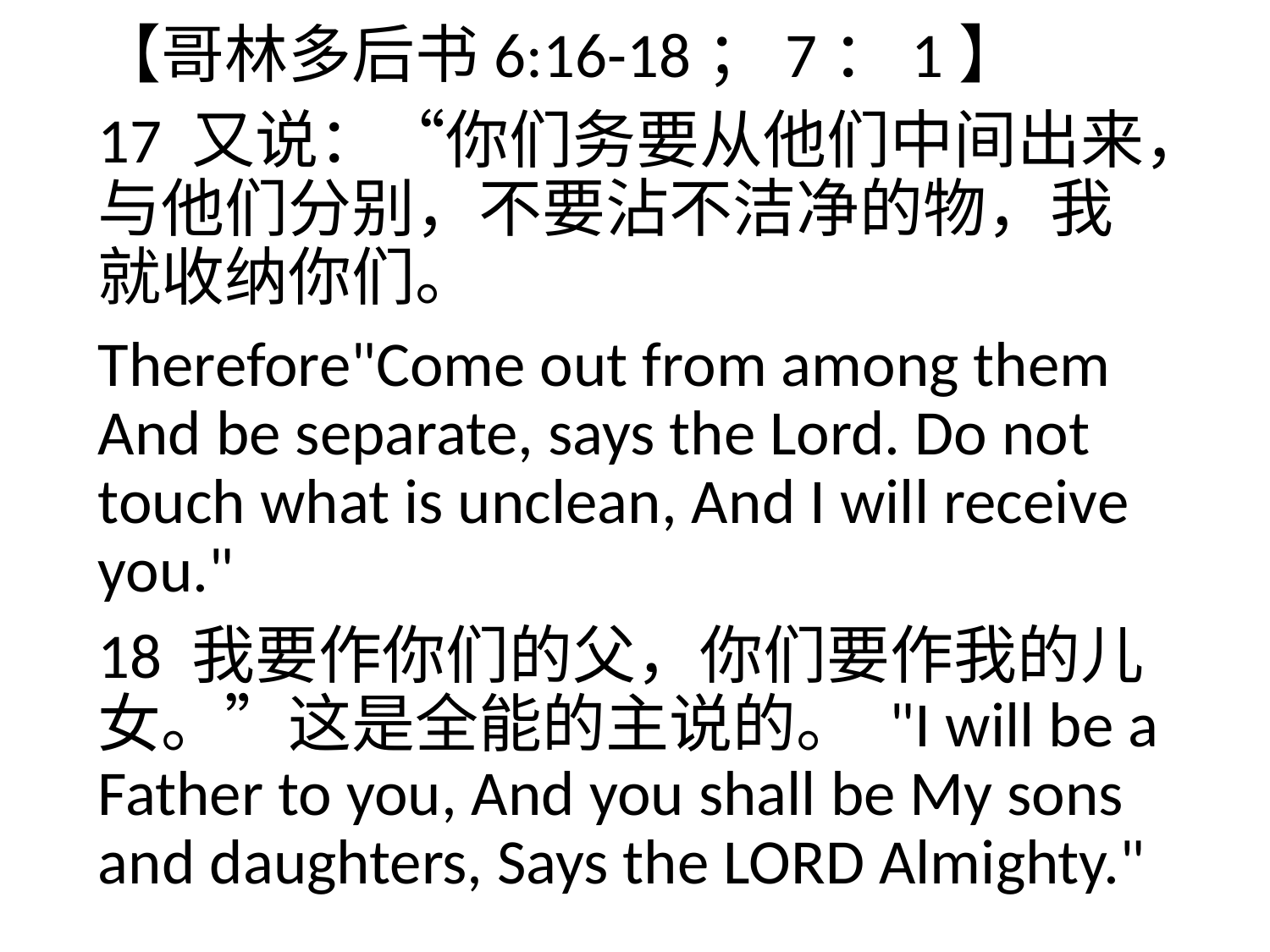

【哥林多后书6:16-18；7：1】
17 又说：“你们务要从他们中间出来，与他们分别，不要沾不洁净的物，我就收纳你们。
Therefore"Come out from among them And be separate, says the Lord. Do not touch what is unclean, And I will receive you."
18 我要作你们的父，你们要作我的儿女。”这是全能的主说的。 "I will be a Father to you, And you shall be My sons and daughters, Says the LORD Almighty."